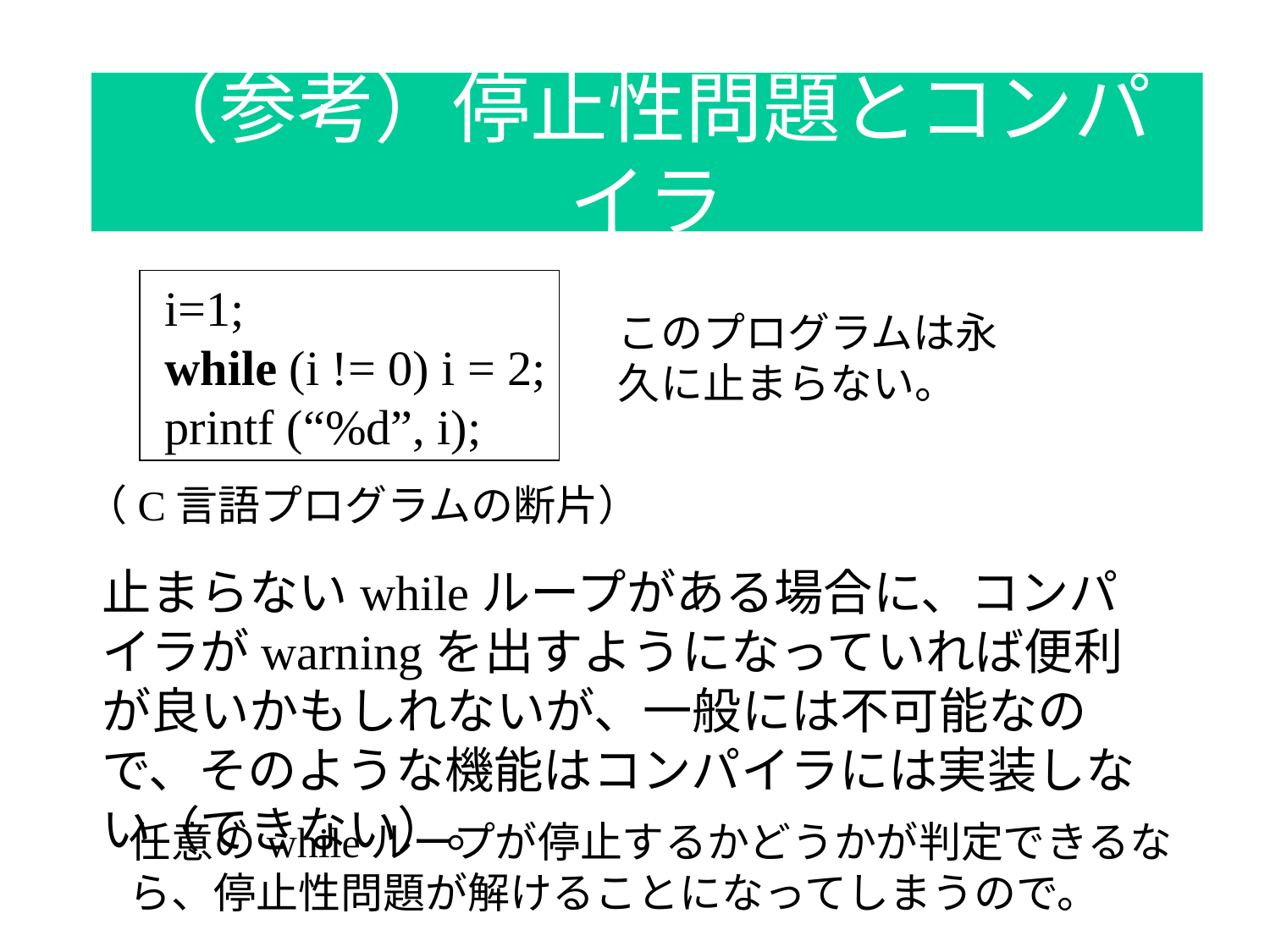

# （参考）停止性問題とコンパイラ
 i=1;
 while (i != 0) i = 2;
 printf (“%d”, i);
このプログラムは永久に止まらない。
（C言語プログラムの断片）
止まらないwhileループがある場合に、コンパイラがwarningを出すようになっていれば便利が良いかもしれないが、一般には不可能なので、そのような機能はコンパイラには実装しない（できない）。
任意のwhileループが停止するかどうかが判定できるなら、停止性問題が解けることになってしまうので。